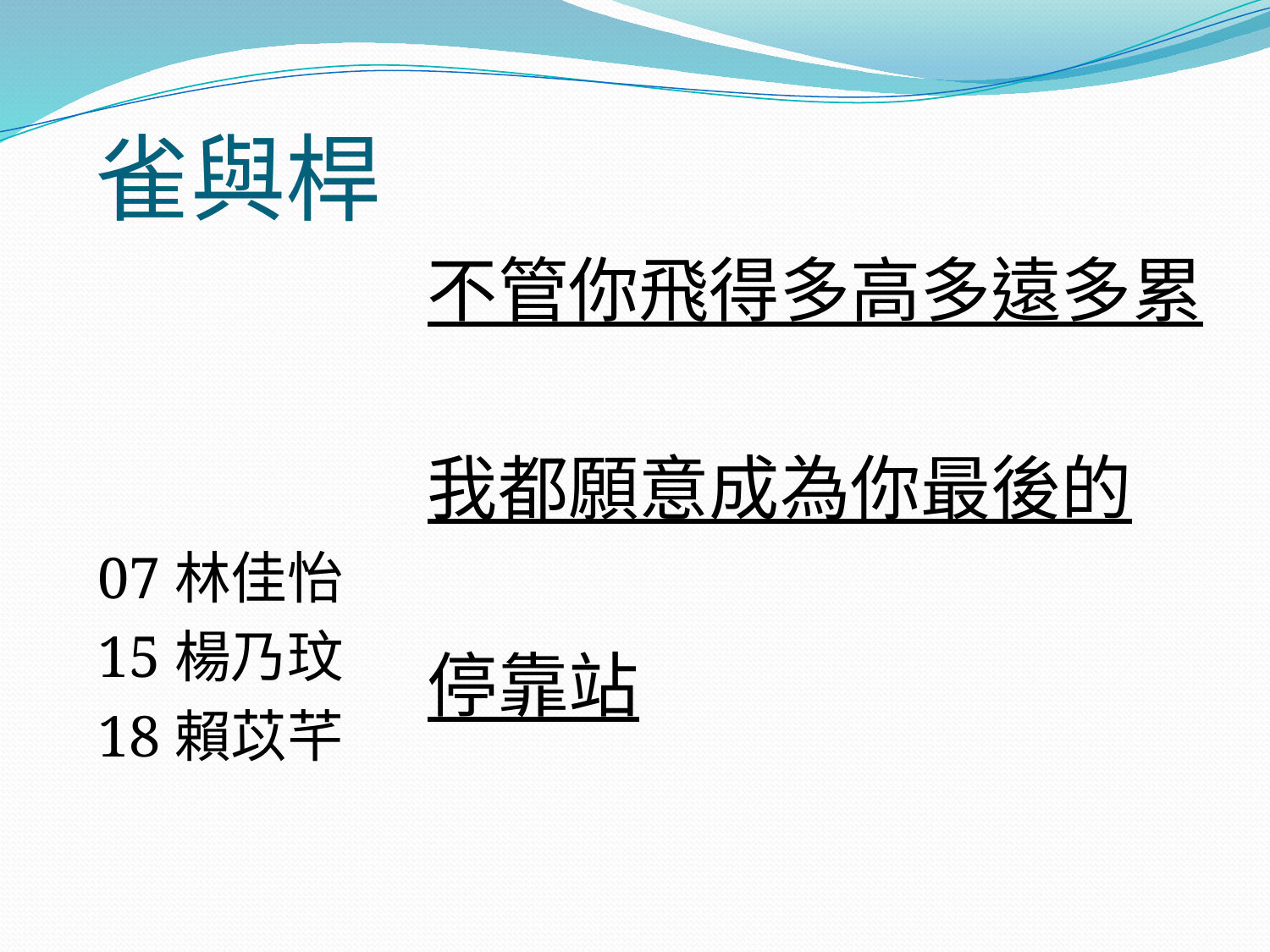

# 雀與桿
不管你飛得多高多遠多累

我都願意成為你最後的

停靠站
07林佳怡
15楊乃玟
18賴苡芊